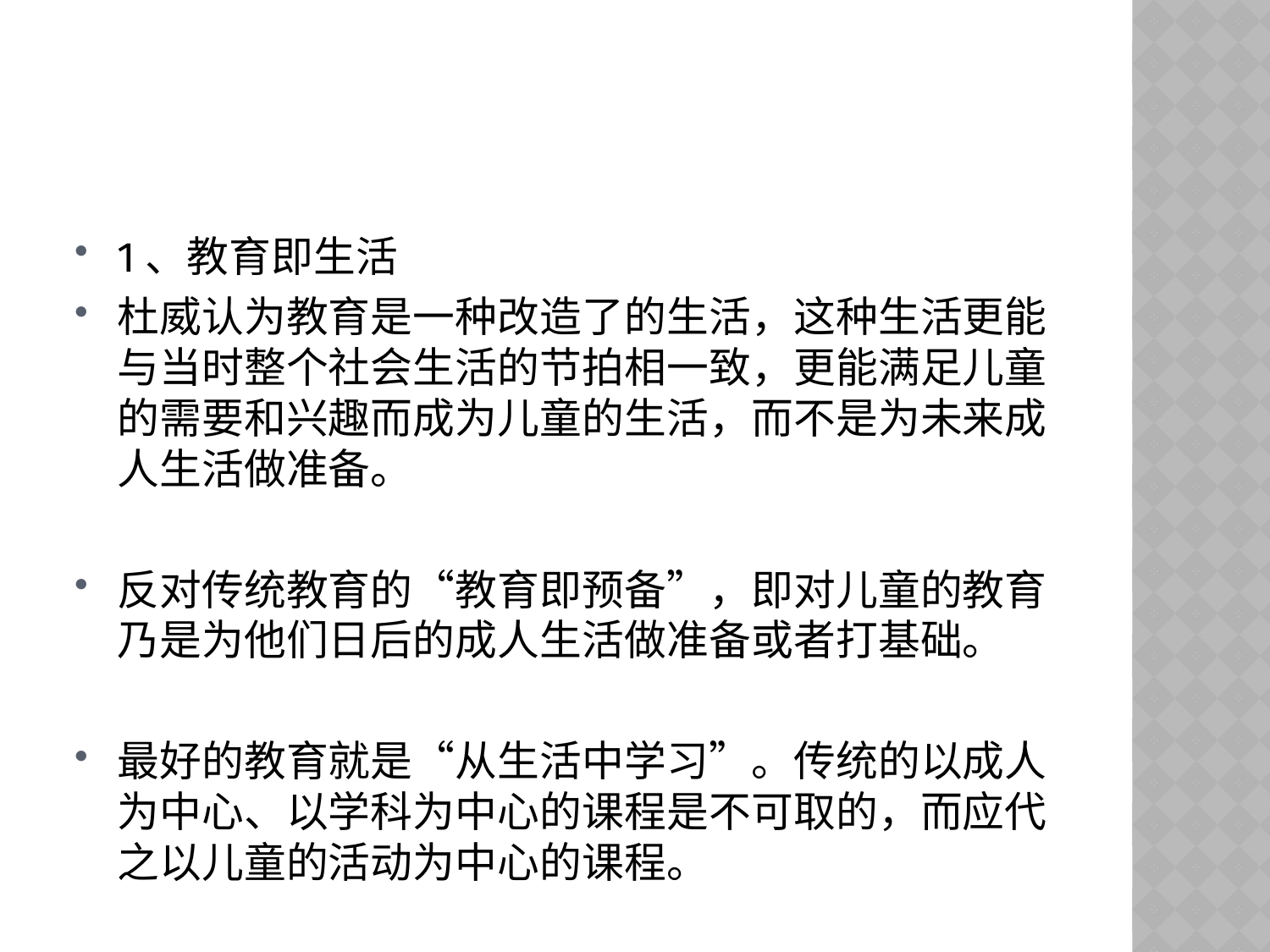

#
1、教育即生活
杜威认为教育是一种改造了的生活，这种生活更能与当时整个社会生活的节拍相一致，更能满足儿童的需要和兴趣而成为儿童的生活，而不是为未来成人生活做准备。

反对传统教育的“教育即预备”，即对儿童的教育乃是为他们日后的成人生活做准备或者打基础。

最好的教育就是“从生活中学习”。传统的以成人为中心、以学科为中心的课程是不可取的，而应代之以儿童的活动为中心的课程。